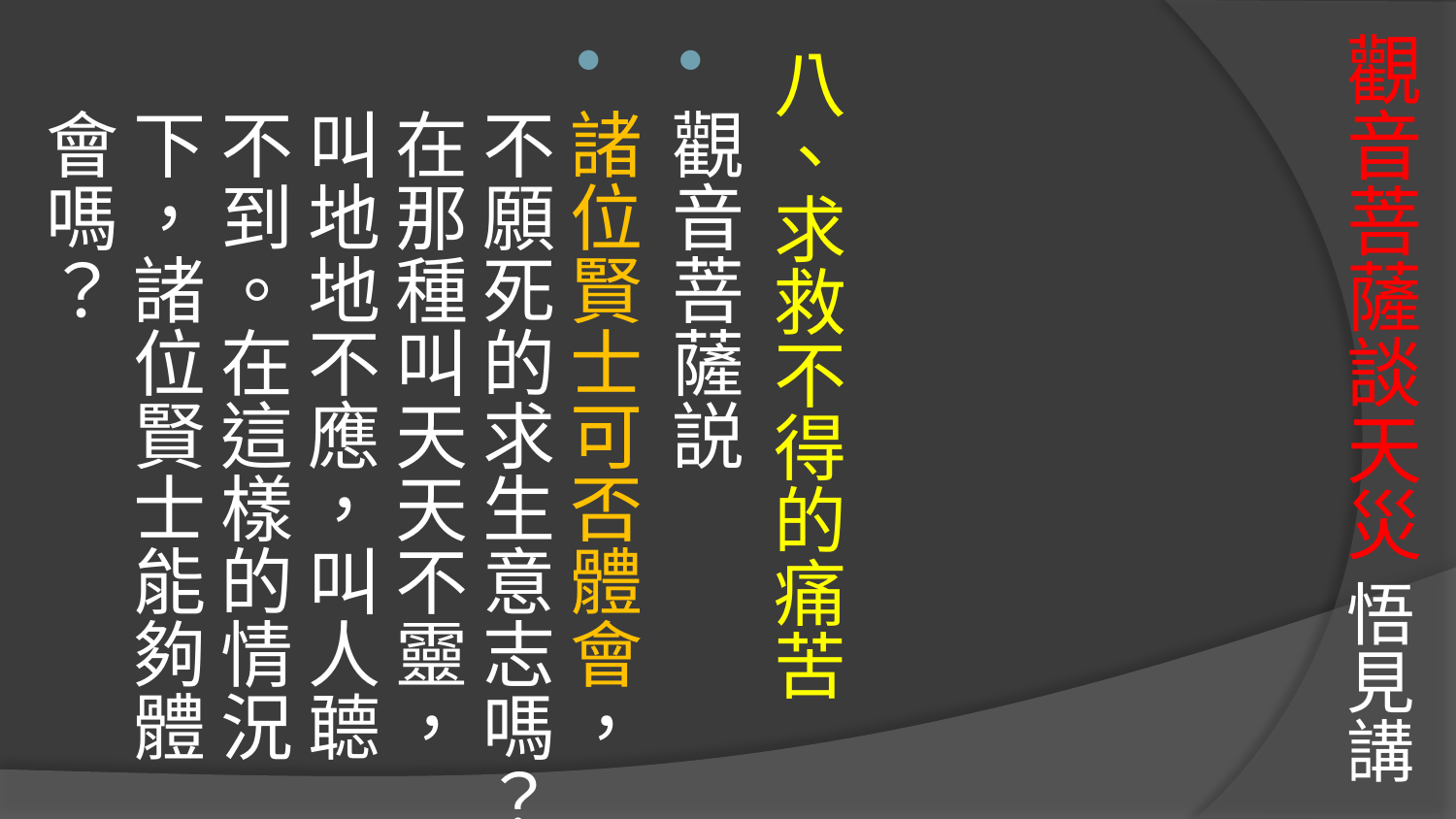

# 觀音菩薩談天災 悟見講
八、求救不得的痛苦
觀音菩薩説
諸位賢士可否體會，不願死的求生意志嗎？在那種叫天天不靈，叫地地不應，叫人聼不到。在這樣的情況下，諸位賢士能夠體會嗎？